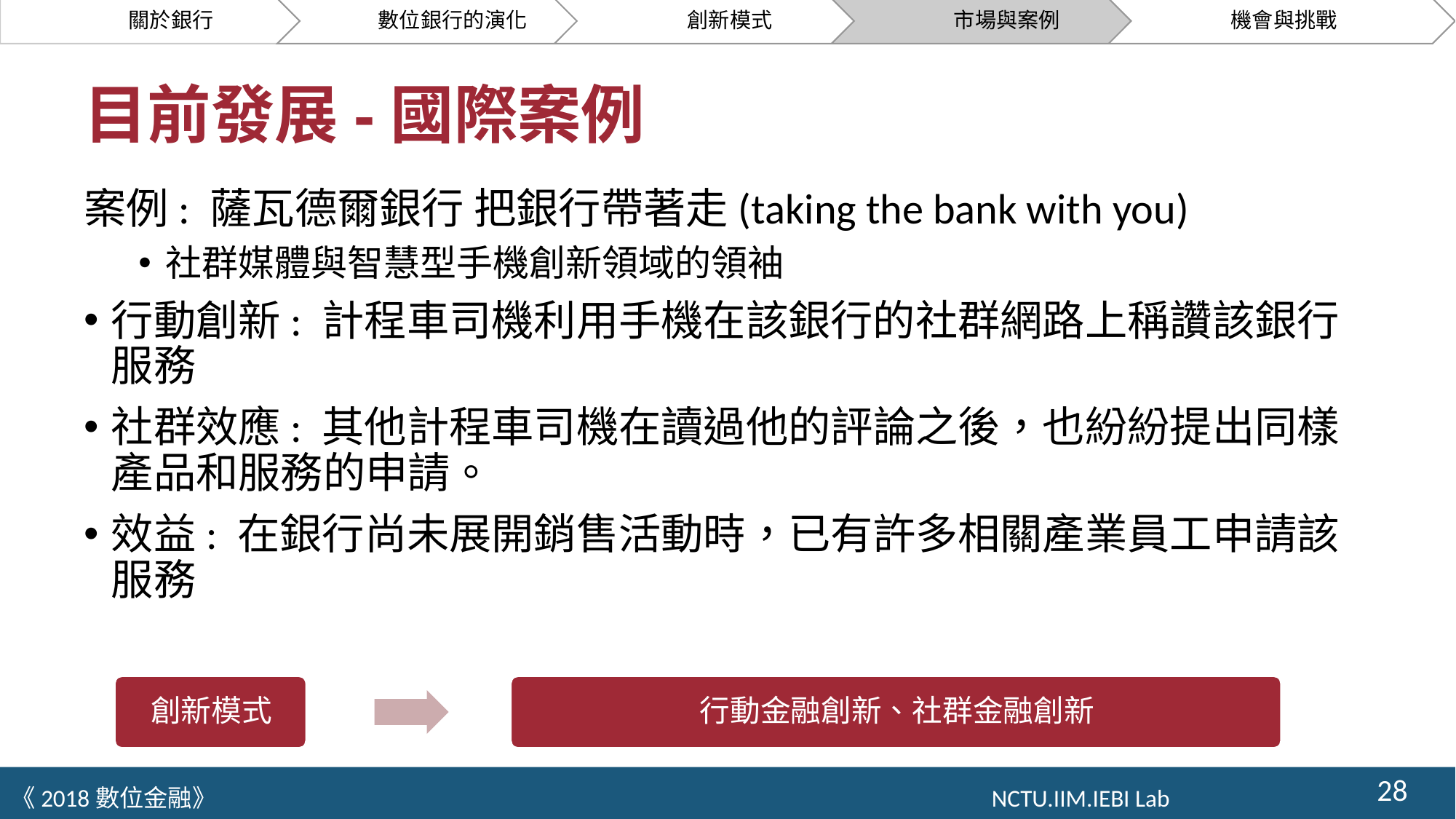

關於銀行

數位銀行的演化

創新模式

市場與案例

機會與挑戰
# 目前發展-國際案例
案例: 薩瓦德爾銀行 把銀行帶著走(taking the bank with you)
社群媒體與智慧型手機創新領域的領袖
行動創新: 計程車司機利用手機在該銀行的社群網路上稱讚該銀行服務
社群效應: 其他計程車司機在讀過他的評論之後，也紛紛提出同樣產品和服務的申請。
效益: 在銀行尚未展開銷售活動時，已有許多相關產業員工申請該服務

創新模式

行動金融創新、社群金融創新
28
《2018數位金融》                                                                                                                                             NCTU.IIM.IEBI Lab